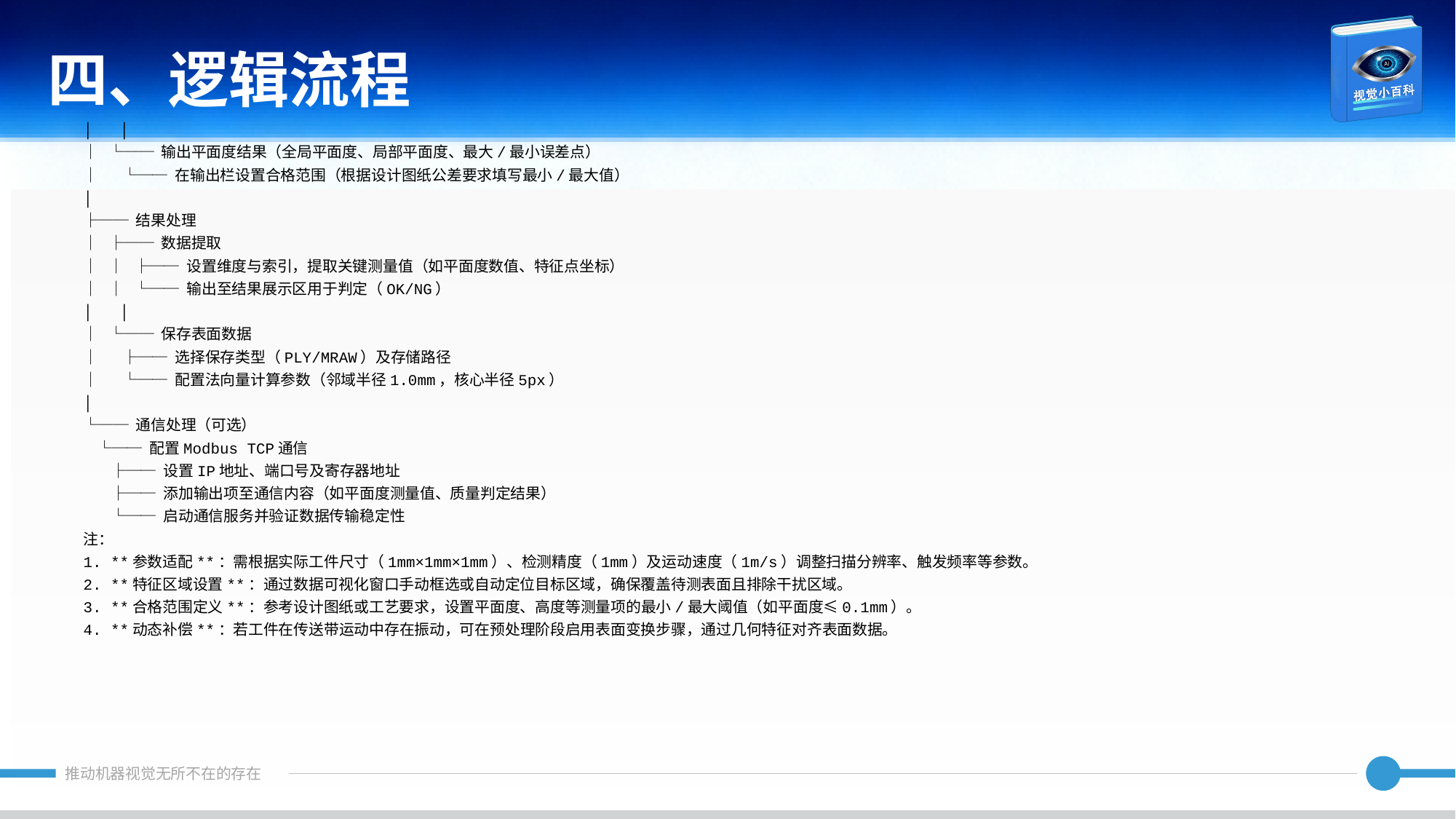

四、逻辑流程

│   │
│   └── 输出平面度结果（全局平面度、局部平面度、最大/最小误差点）
│       └── 在输出栏设置合格范围（根据设计图纸公差要求填写最小/最大值）
│
├── 结果处理
│   ├── 数据提取
│   │   ├── 设置维度与索引，提取关键测量值（如平面度数值、特征点坐标）
│   │   └── 输出至结果展示区用于判定（OK/NG）
│   │
│   └── 保存表面数据
│       ├── 选择保存类型（PLY/MRAW）及存储路径
│       └── 配置法向量计算参数（邻域半径1.0mm，核心半径5px）
│
└── 通信处理（可选）
    └── 配置Modbus TCP通信
        ├── 设置IP地址、端口号及寄存器地址
        ├── 添加输出项至通信内容（如平面度测量值、质量判定结果）
        └── 启动通信服务并验证数据传输稳定性
注：
1. **参数适配**：需根据实际工件尺寸（1mm×1mm×1mm）、检测精度（1mm）及运动速度（1m/s）调整扫描分辨率、触发频率等参数。
2. **特征区域设置**：通过数据可视化窗口手动框选或自动定位目标区域，确保覆盖待测表面且排除干扰区域。
3. **合格范围定义**：参考设计图纸或工艺要求，设置平面度、高度等测量项的最小/最大阈值（如平面度≤0.1mm）。
4. **动态补偿**：若工件在传送带运动中存在振动，可在预处理阶段启用表面变换步骤，通过几何特征对齐表面数据。
9